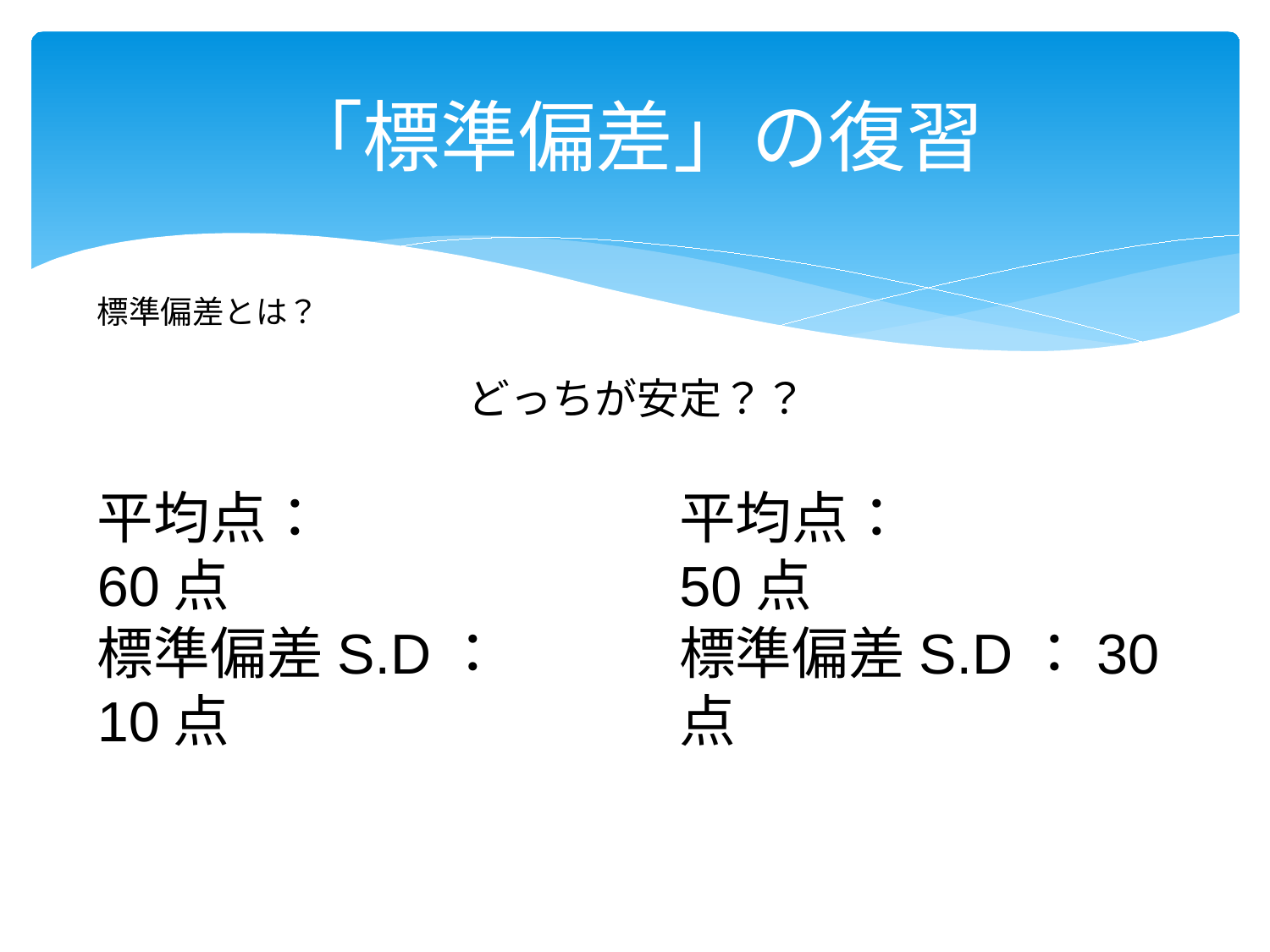

# 「標準偏差」の復習
標準偏差とは？
どっちが安定？？
平均点：　　　　　60点
標準偏差S.D：　10点
平均点：　　　　50点
標準偏差S.D：30点